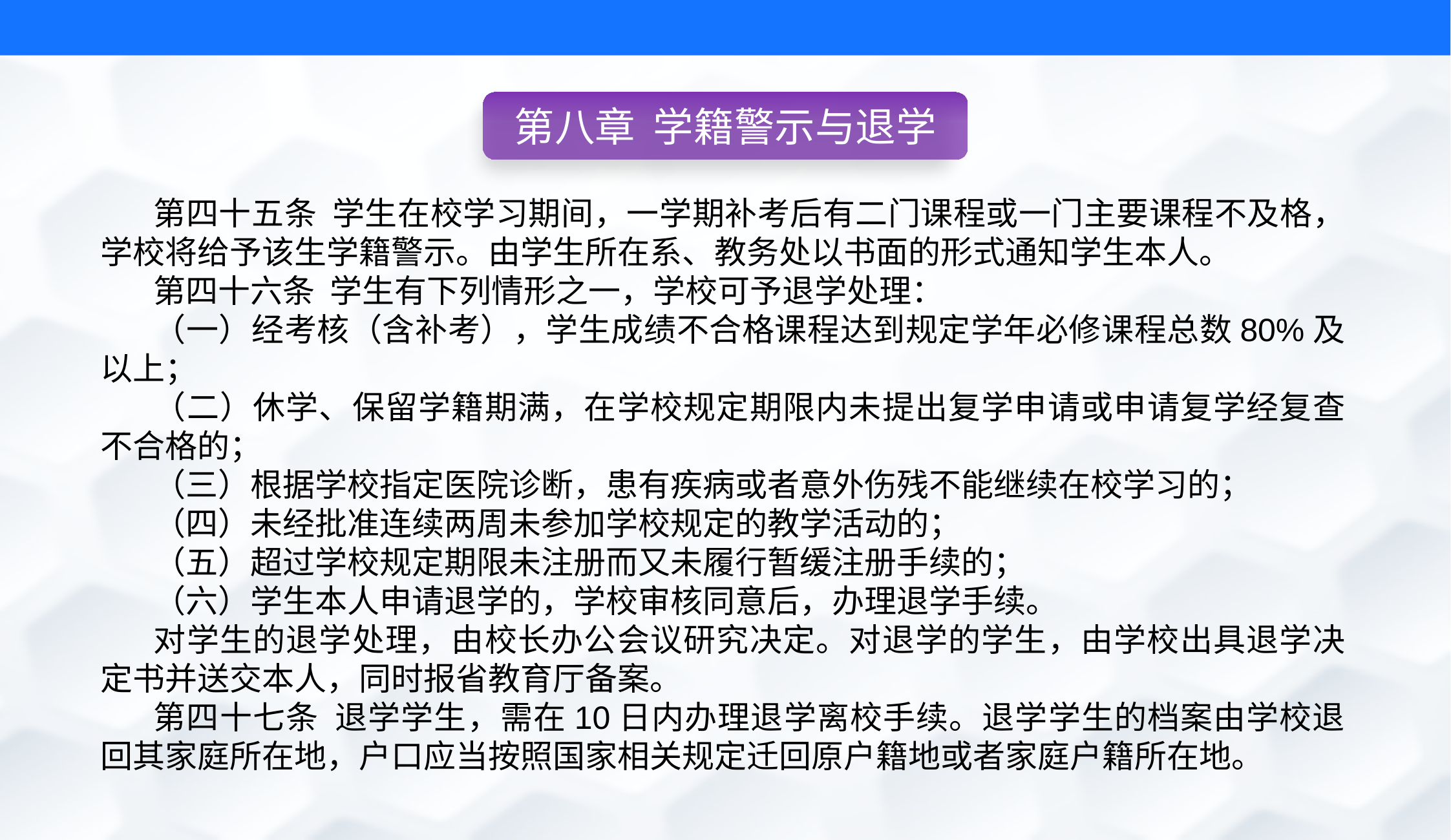

第八章  学籍警示与退学
第四十五条  学生在校学习期间，一学期补考后有二门课程或一门主要课程不及格，学校将给予该生学籍警示。由学生所在系、教务处以书面的形式通知学生本人。
第四十六条  学生有下列情形之一，学校可予退学处理：
（一）经考核（含补考），学生成绩不合格课程达到规定学年必修课程总数80%及以上；
（二）休学、保留学籍期满，在学校规定期限内未提出复学申请或申请复学经复查不合格的；
（三）根据学校指定医院诊断，患有疾病或者意外伤残不能继续在校学习的；
（四）未经批准连续两周未参加学校规定的教学活动的；
（五）超过学校规定期限未注册而又未履行暂缓注册手续的；
（六）学生本人申请退学的，学校审核同意后，办理退学手续。
对学生的退学处理，由校长办公会议研究决定。对退学的学生，由学校出具退学决定书并送交本人，同时报省教育厅备案。
第四十七条  退学学生，需在10日内办理退学离校手续。退学学生的档案由学校退回其家庭所在地，户口应当按照国家相关规定迁回原户籍地或者家庭户籍所在地。